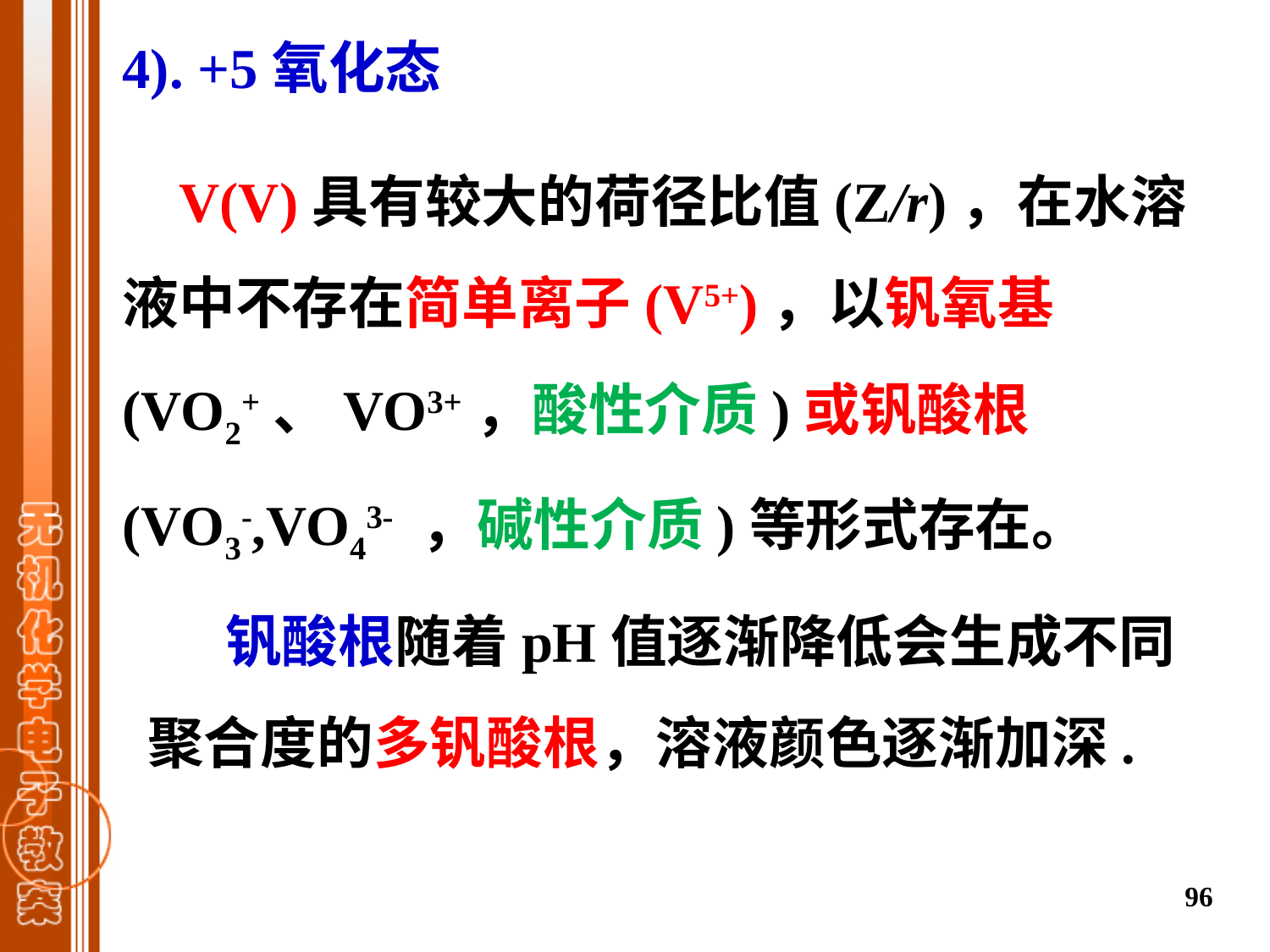

4). +5氧化态
    V(V)具有较大的荷径比值(Z/r)，在水溶液中不存在简单离子(V5+)，以钒氧基(VO2+、VO3+，酸性介质)或钒酸根 (VO3-,VO43- ，碱性介质)等形式存在。
     钒酸根随着pH值逐渐降低会生成不同聚合度的多钒酸根，溶液颜色逐渐加深.
96